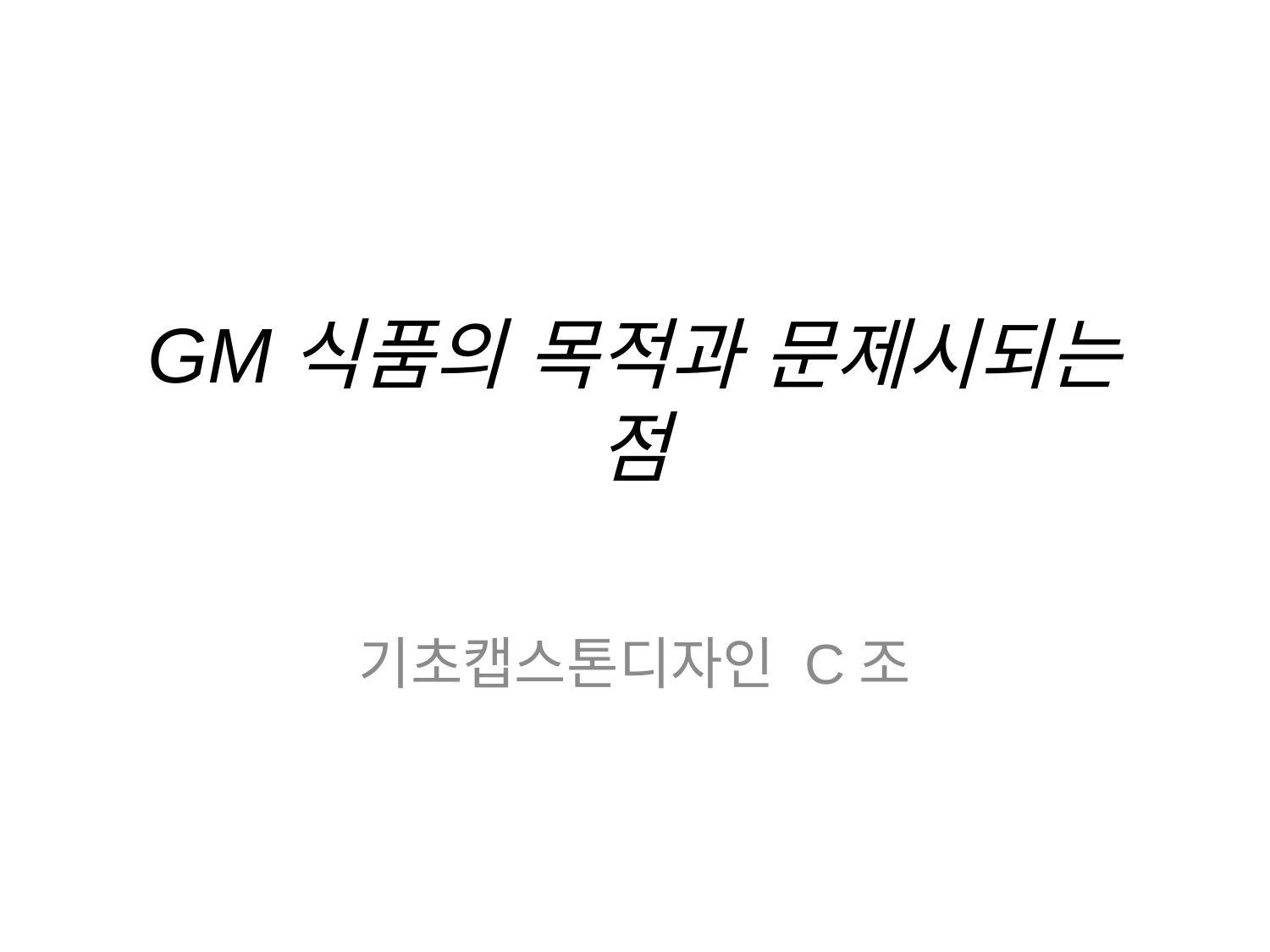

# GM식품의 목적과 문제시되는 점

기초캡스톤디자인 C조